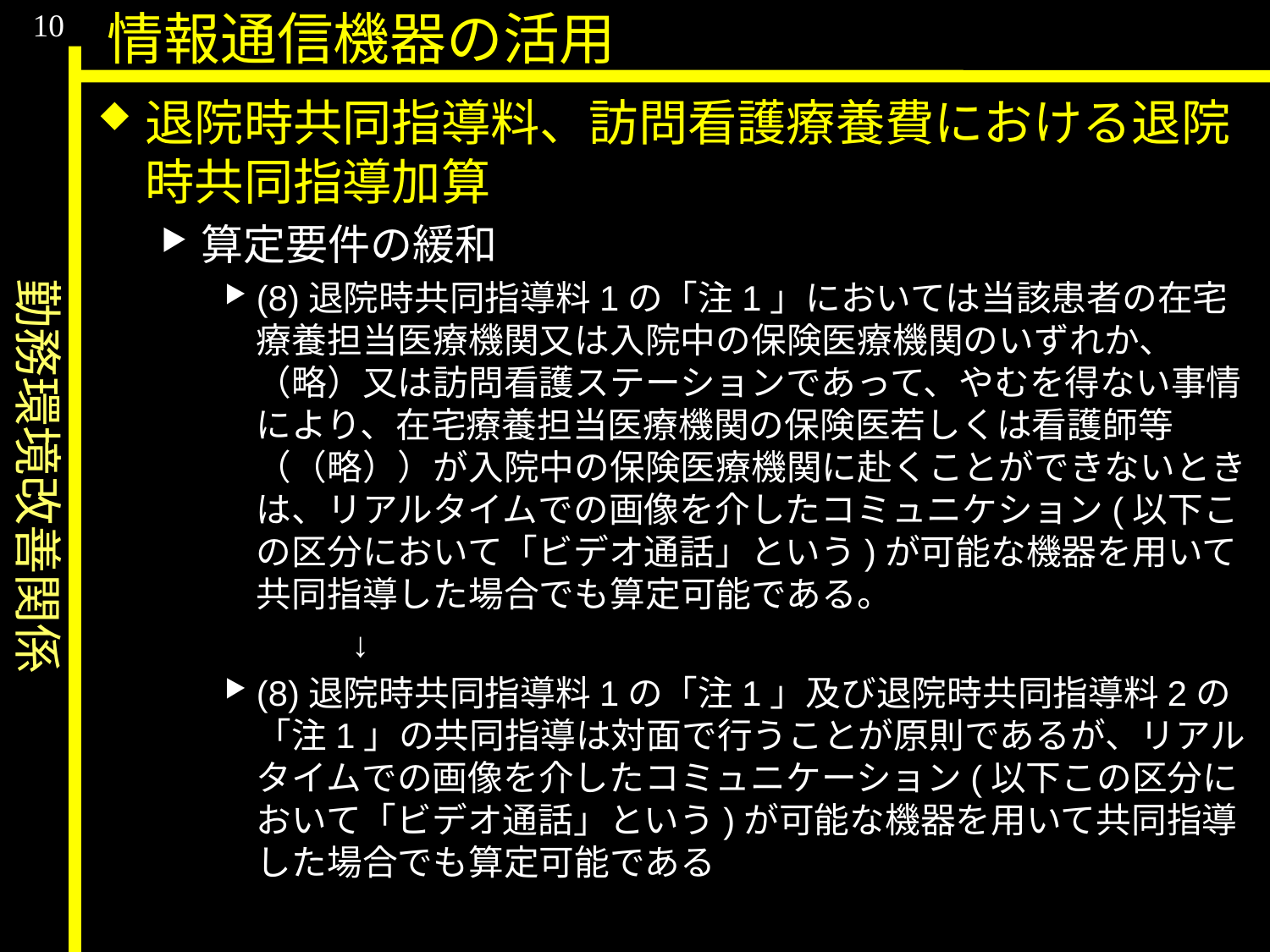

勤務環境改善関係
10
情報通信機器の活用

退院時共同指導料、訪問看護療養費における退院時共同指導加算
算定要件の緩和
(8)退院時共同指導料1の「注1」においては当該患者の在宅療養担当医療機関又は入院中の保険医療機関のいずれか、（略）又は訪問看護ステーションであって、やむを得ない事情により、在宅療養担当医療機関の保険医若しくは看護師等（（略））が入院中の保険医療機関に赴くことができないときは、リアルタイムでの画像を介したコミュニケション(以下この区分において「ビデオ通話」という)が可能な機器を用いて共同指導した場合でも算定可能である。
	↓
(8)退院時共同指導料1の「注1」及び退院時共同指導料2の「注1」の共同指導は対面で行うことが原則であるが、リアルタイムでの画像を介したコミュニケーション(以下この区分において「ビデオ通話」という)が可能な機器を用いて共同指導した場合でも算定可能である